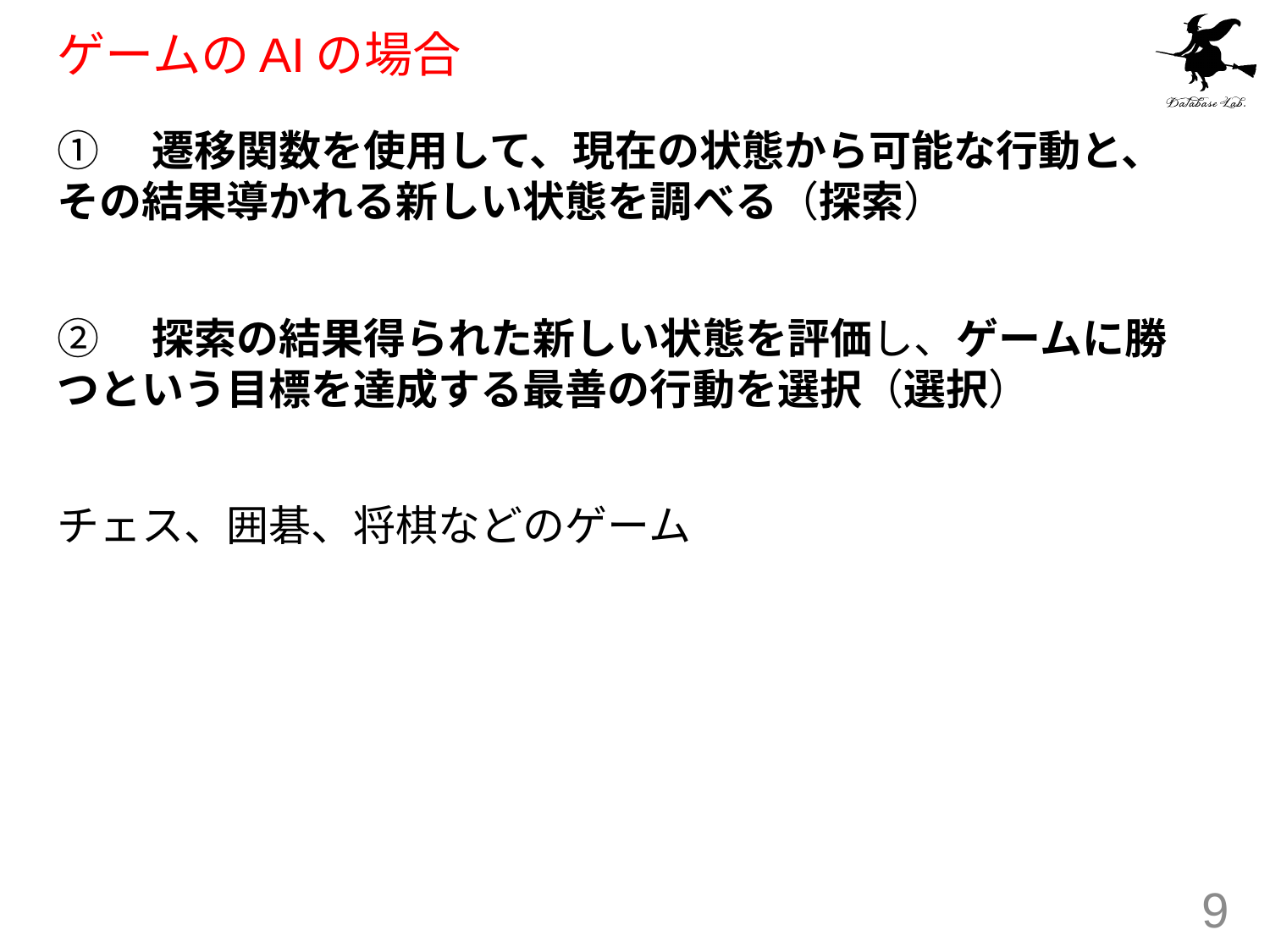

# ゲームのAIの場合
①　遷移関数を使用して、現在の状態から可能な行動と、その結果導かれる新しい状態を調べる（探索）

②　探索の結果得られた新しい状態を評価し、ゲームに勝つという目標を達成する最善の行動を選択（選択）

チェス、囲碁、将棋などのゲーム
9